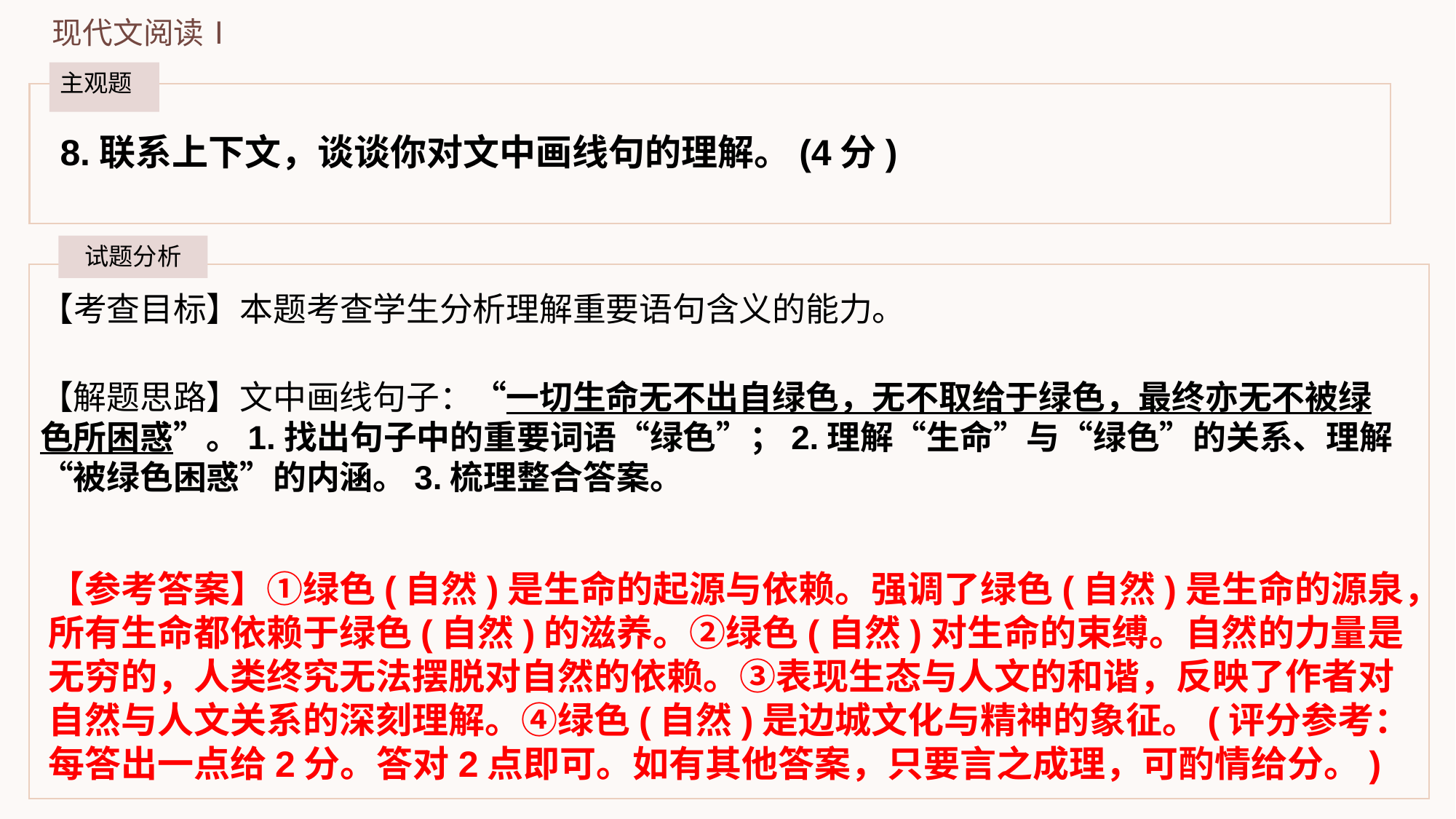

现代文阅读Ⅰ
主观题

8.联系上下文，谈谈你对文中画线句的理解。(4分)
试题分析

【考查目标】本题考查学生分析理解重要语句含义的能力。

【解题思路】文中画线句子：“一切生命无不出自绿色，无不取给于绿色，最终亦无不被绿色所困惑”。1.找出句子中的重要词语“绿色”；2.理解“生命”与“绿色”的关系、理解“被绿色困惑”的内涵。3.梳理整合答案。

【参考答案】①绿色(自然)是生命的起源与依赖。强调了绿色(自然)是生命的源泉，所有生命都依赖于绿色(自然)的滋养。②绿色(自然)对生命的束缚。自然的力量是无穷的，人类终究无法摆脱对自然的依赖。③表现生态与人文的和谐，反映了作者对自然与人文关系的深刻理解。④绿色(自然)是边城文化与精神的象征。(评分参考：每答出一点给2分。答对2点即可。如有其他答案，只要言之成理，可酌情给分。)